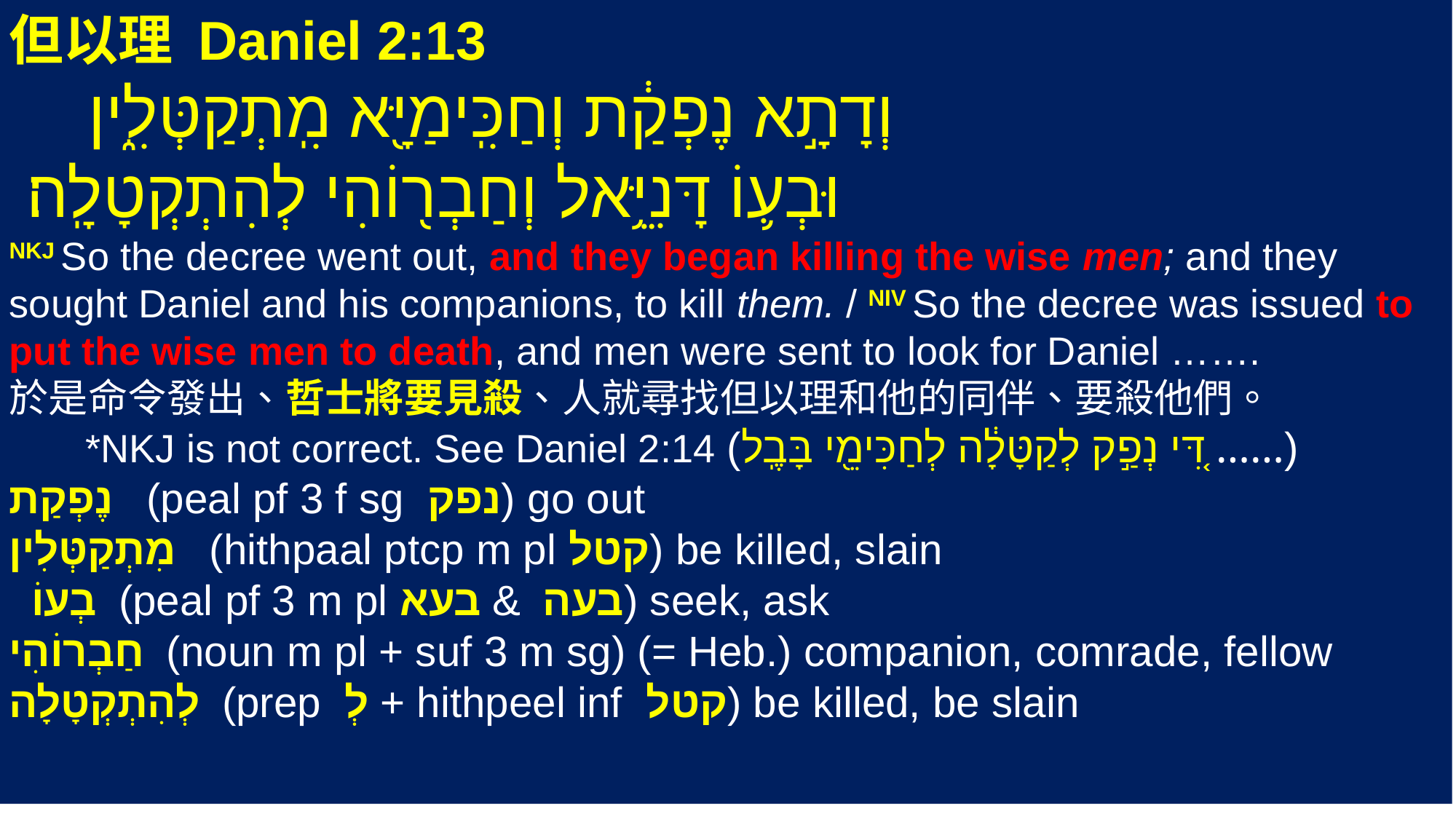

但以理 Daniel 2:13
     ‎‎וְדָתָ֣א נֶפְקַ֔ת וְחַכִּֽימַיָּ֖א מִֽתְקַטְּלִ֑ין
 וּבְע֛וֹ דָּנִיֵּ֥אל וְחַבְר֖וֹהִי לְהִתְקְטָלָֽה׃
NKJ So the decree went out, and they began killing the wise men; and they sought Daniel and his companions, to kill them. / NIV So the decree was issued to put the wise men to death, and men were sent to look for Daniel …….
於是命令發出、哲士將要見殺、人就尋找但以理和他的同伴、要殺他們。
       *NKJ is not correct. See Daniel 2:14 (דִּ֚י נְפַ֣ק לְקַטָּלָ֔ה לְחַכִּימֵ֖י בָּבֶֽל ……)
נֶפְקַת   (peal pf 3 f sg  נפק) go out
מִתְקַטְּלִין   (hithpaal ptcp m pl קטל) be killed, slain
  בְעוֹ  (peal pf 3 m pl בעה  & בעא) seek, ask
חַבְרוֹהִי  (noun m pl + suf 3 m sg) (= Heb.) companion, comrade, fellow
לְהִתְקְטָלָה  (prep  לְ + hithpeel inf  קטל) be killed, be slain